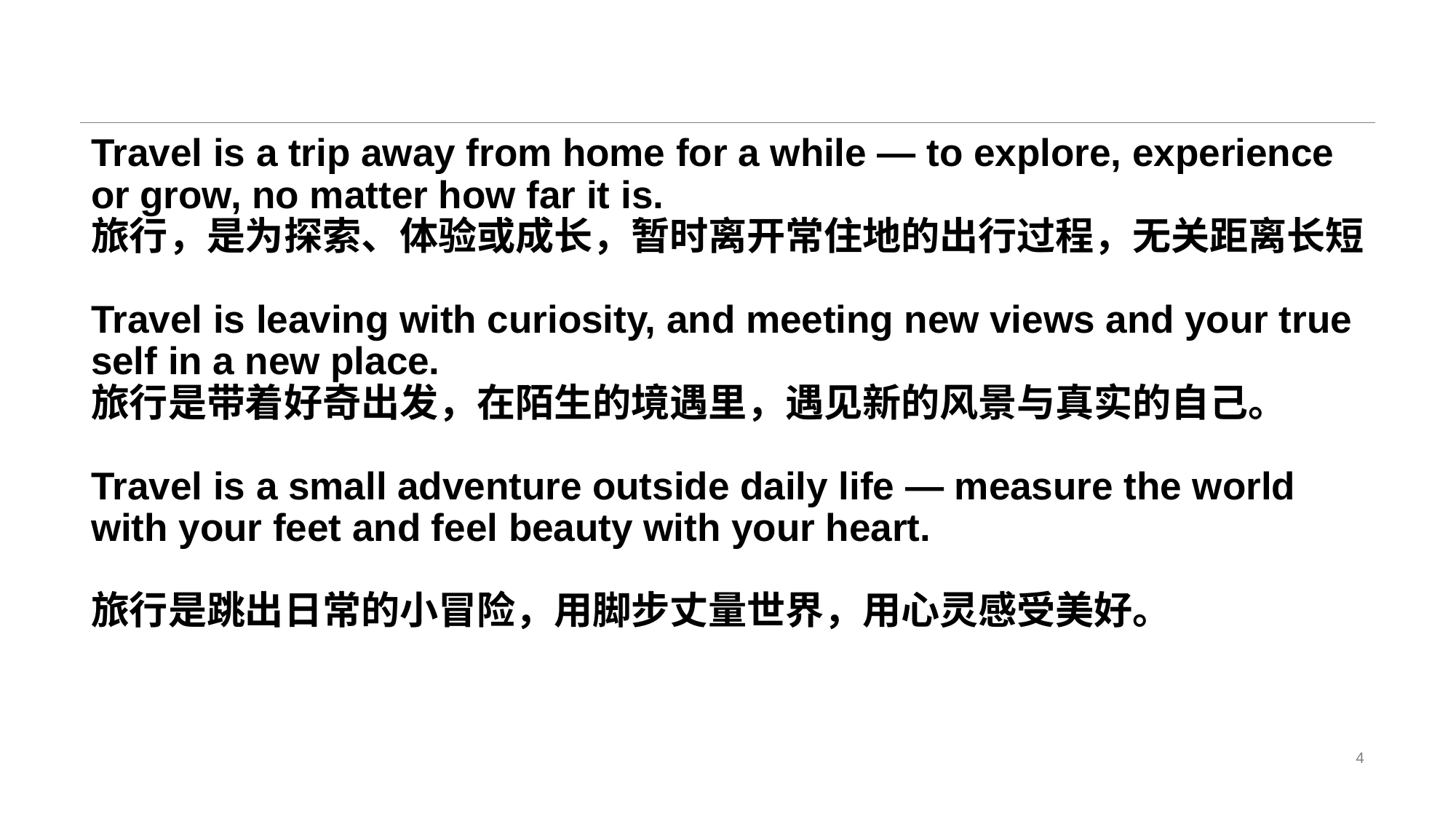

# ​ Travel is a trip away from home for a while — to explore, experience or grow, no matter how far it is. 旅行，是为探索、体验或成长，暂时离开常住地的出行过程，无关距离长短 Travel is leaving with curiosity, and meeting new views and your true self in a new place. 旅行是带着好奇出发，在陌生的境遇里，遇见新的风景与真实的自己。 Travel is a small adventure outside daily life — measure the world with your feet and feel beauty with your heart. 旅行是跳出日常的小冒险，用脚步丈量世界，用心灵感受美好。

4